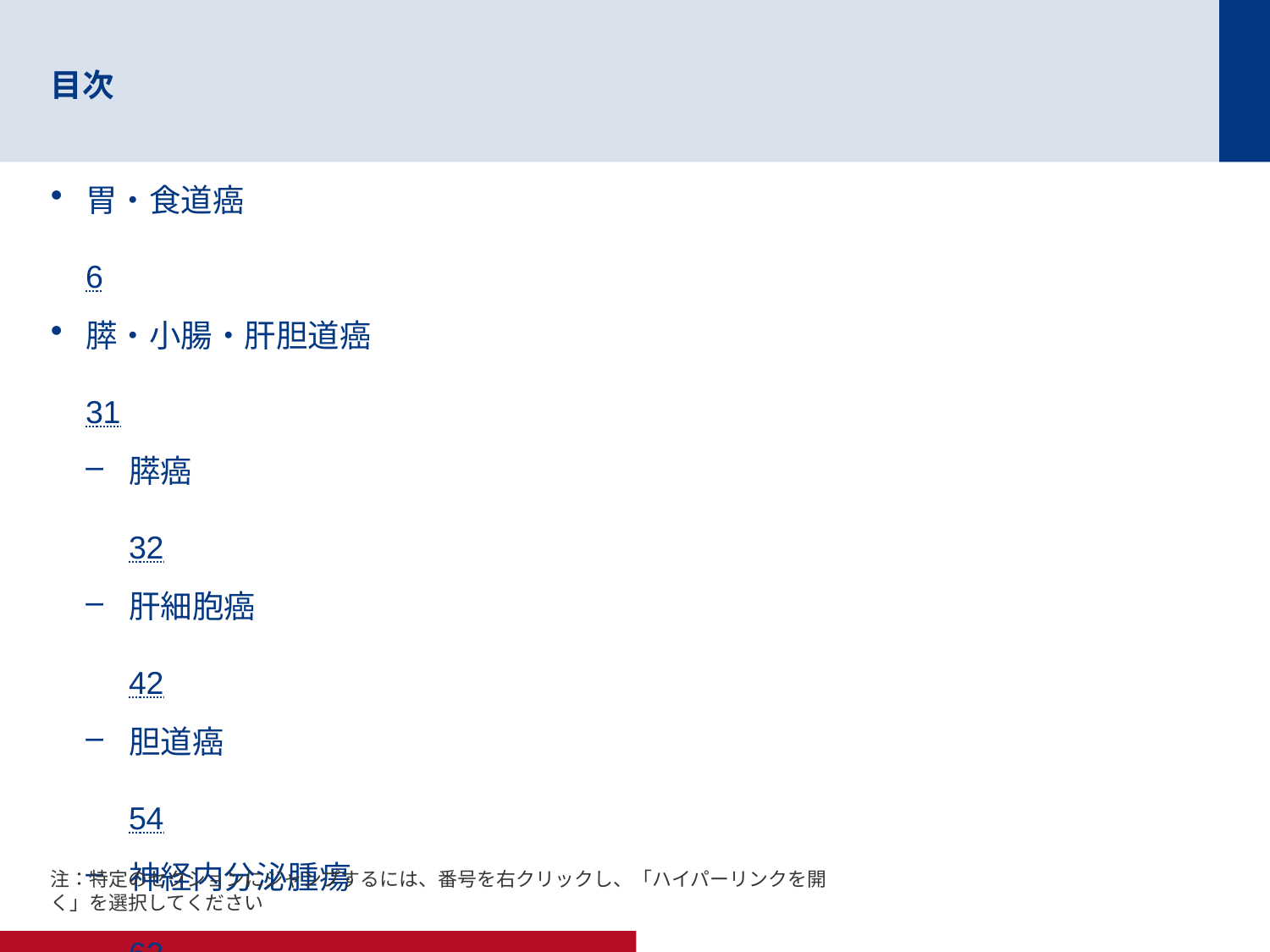

# 目次
胃・食道癌	6
膵・小腸・肝胆道癌	31
膵癌	32
肝細胞癌	42
胆道癌	54
神経内分泌腫瘍	62
結腸・直腸・肛門癌	70
注：特定のセクションにジャンプするには、番号を右クリックし、「ハイパーリンクを開く」を選択してください